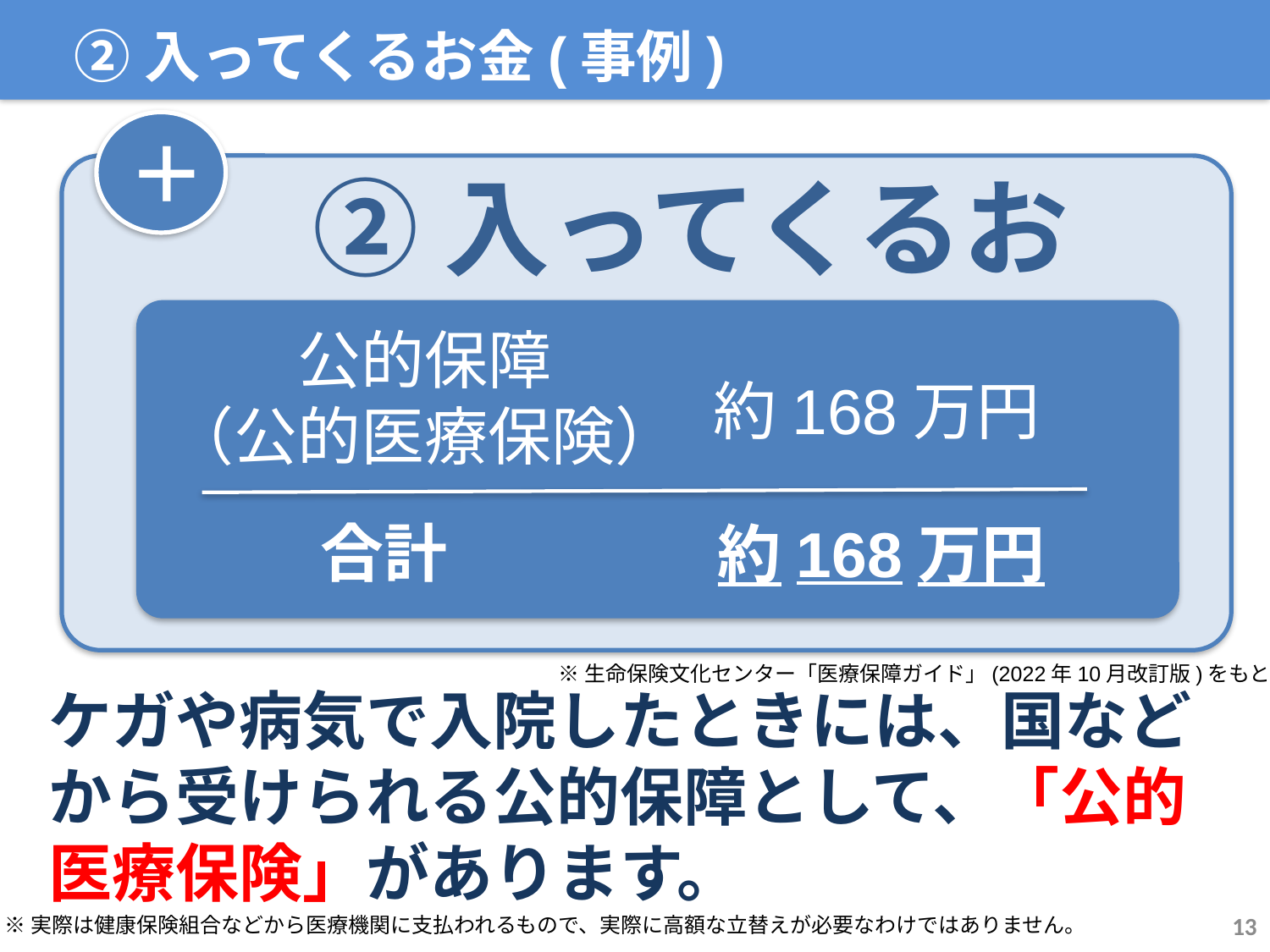

②入ってくるお金(事例)
＋
②入ってくるお金

公的保障
（公的医療保険）
約168万円
合計
約168万円
※生命保険文化センター「医療保障ガイド」(2022年10月改訂版)をもとに作成

ケガや病気で入院したときには、国などから受けられる公的保障として、「公的医療保険」があります。
13
※実際は健康保険組合などから医療機関に支払われるもので、実際に高額な立替えが必要なわけではありません。